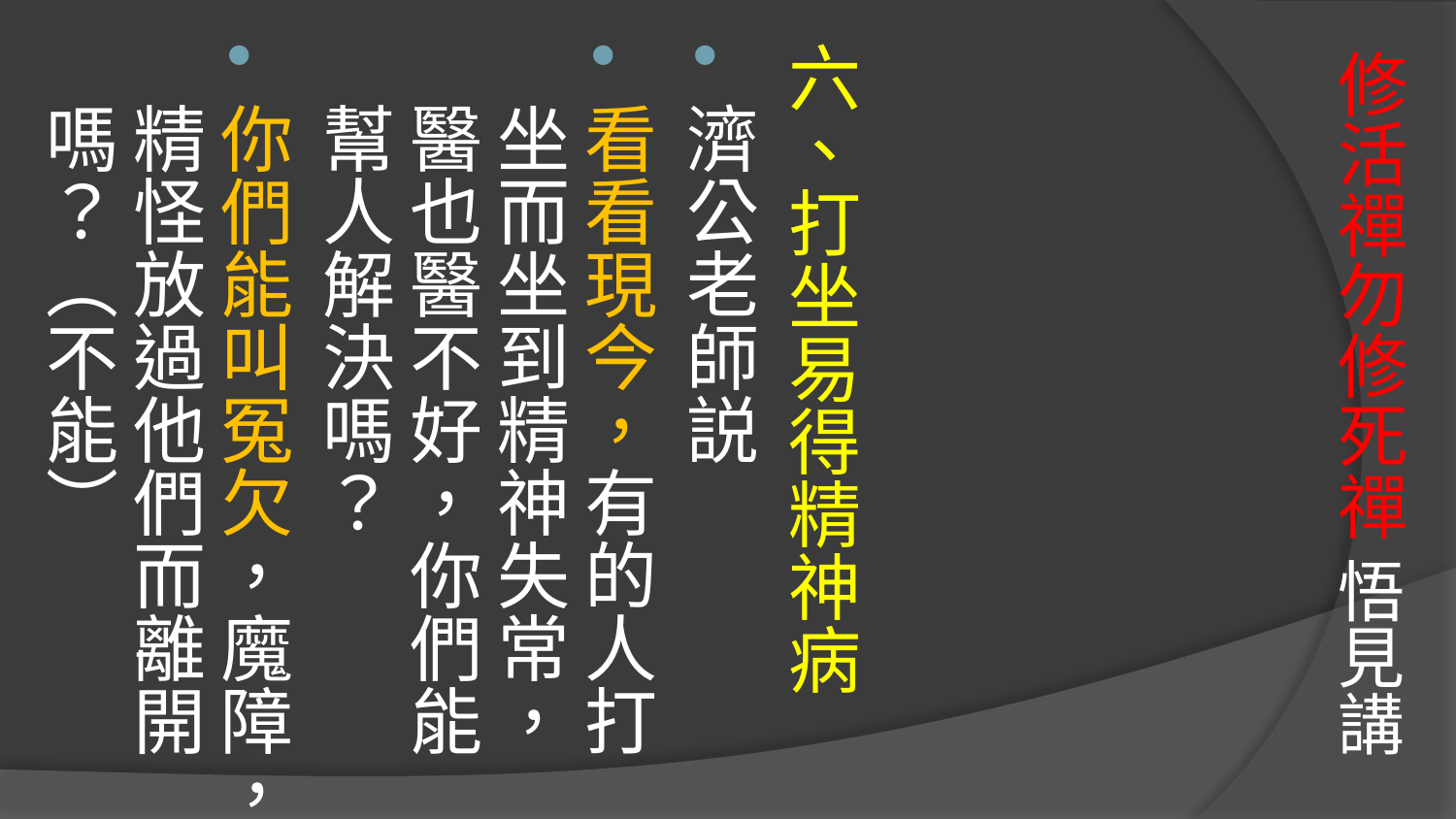

# 修活禪勿修死禪 悟見講
六、打坐易得精神病
濟公老師説
看看現今，有的人打坐而坐到精神失常，醫也醫不好，你們能幫人解決嗎？
你們能叫冤欠，魔障，精怪放過他們而離開嗎？（不能）